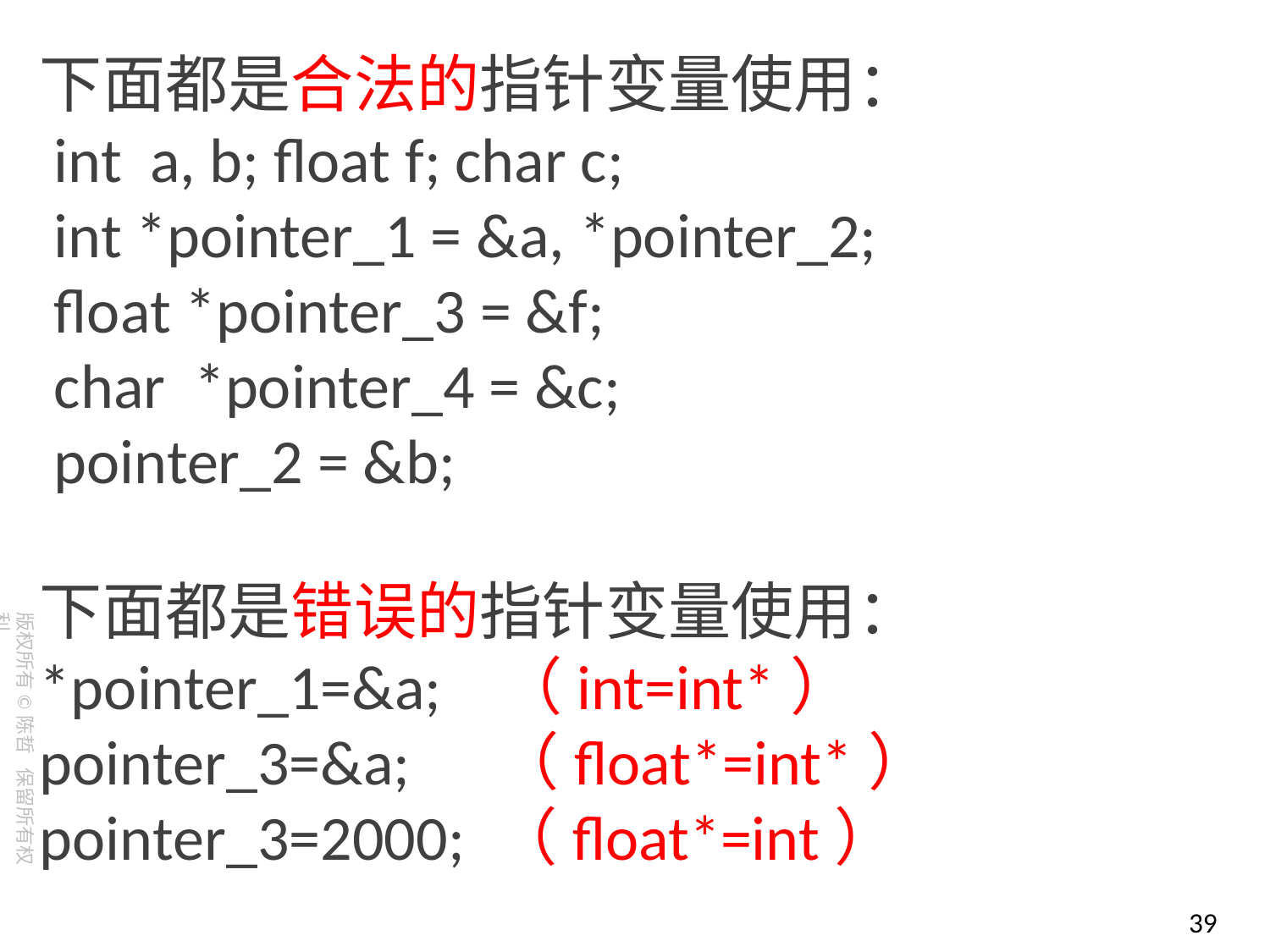

下面都是合法的指针变量使用：
 int  a, b; float f; char c;
 int *pointer_1 = &a, *pointer_2;
 float *pointer_3 = &f;
 char  *pointer_4 = &c;
 pointer_2 = &b;

下面都是错误的指针变量使用：
*pointer_1=&a;   （int=int*）
pointer_3=&a;     （float*=int*）
pointer_3=2000; （float*=int）
39